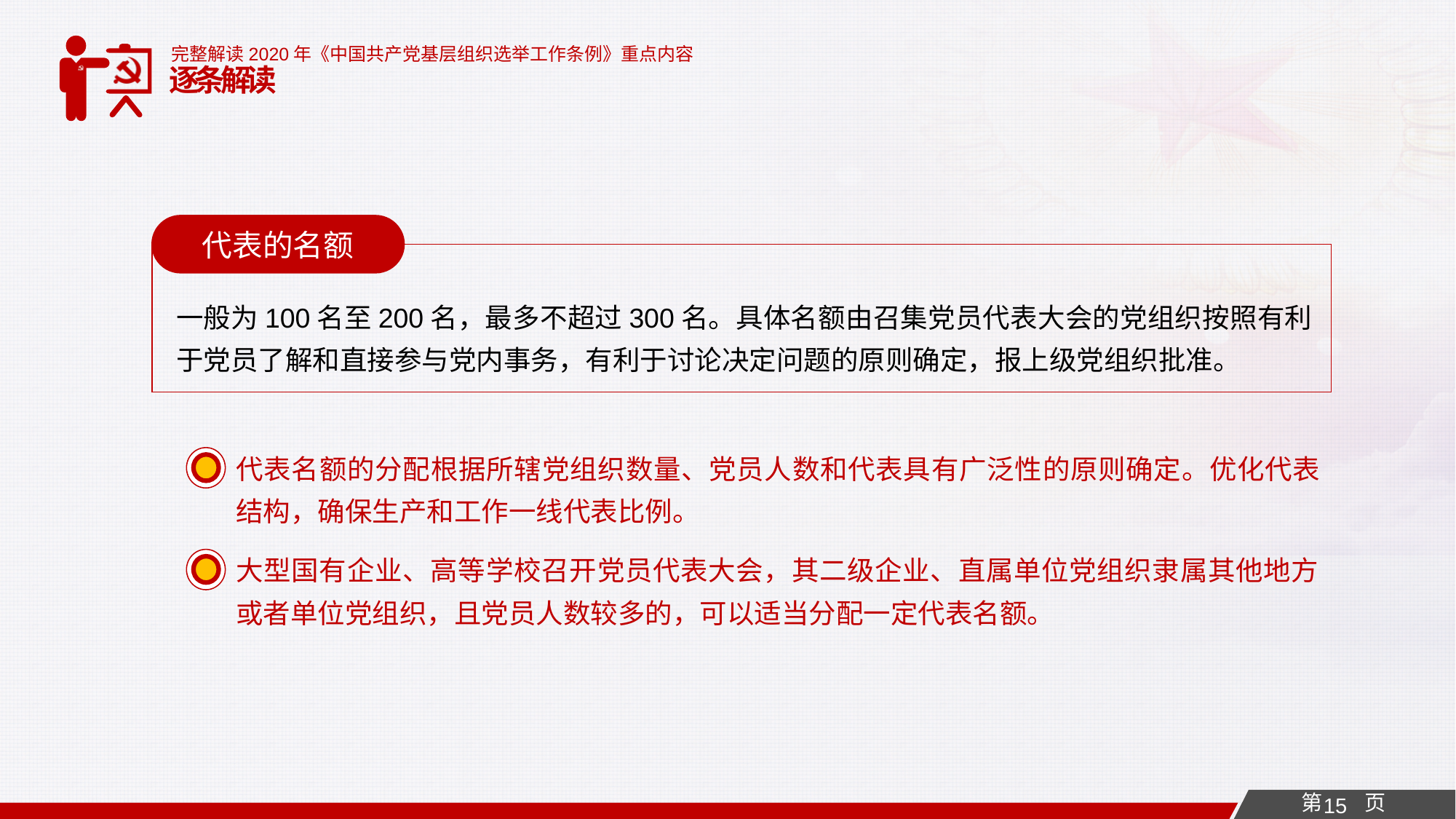

完整解读2020年《中国共产党基层组织选举工作条例》重点内容
逐条解读
代表的名额

一般为100名至200名，最多不超过300名。具体名额由召集党员代表大会的党组织按照有利于党员了解和直接参与党内事务，有利于讨论决定问题的原则确定，报上级党组织批准。
代表名额的分配根据所辖党组织数量、党员人数和代表具有广泛性的原则确定。优化代表结构，确保生产和工作一线代表比例。

大型国有企业、高等学校召开党员代表大会，其二级企业、直属单位党组织隶属其他地方或者单位党组织，且党员人数较多的，可以适当分配一定代表名额。